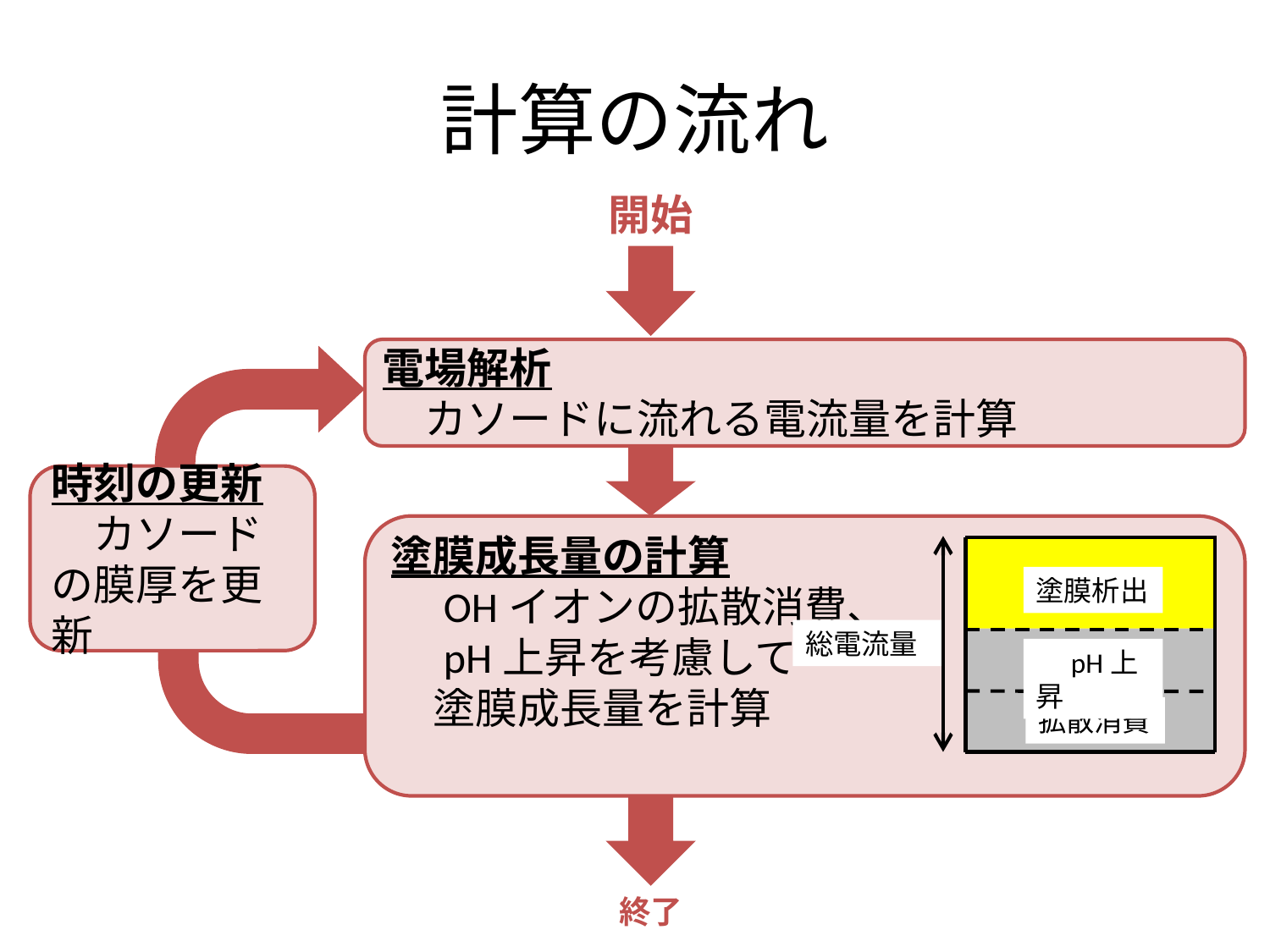

# 計算の流れ
開始

電場解析
　カソードに流れる電流量を計算

時刻の更新
　カソードの膜厚を更新
塗膜成長量の計算
　OHイオンの拡散消費、
　pH上昇を考慮して
　塗膜成長量を計算

塗膜析出
総電流量

　pH上昇
拡散消費

終了